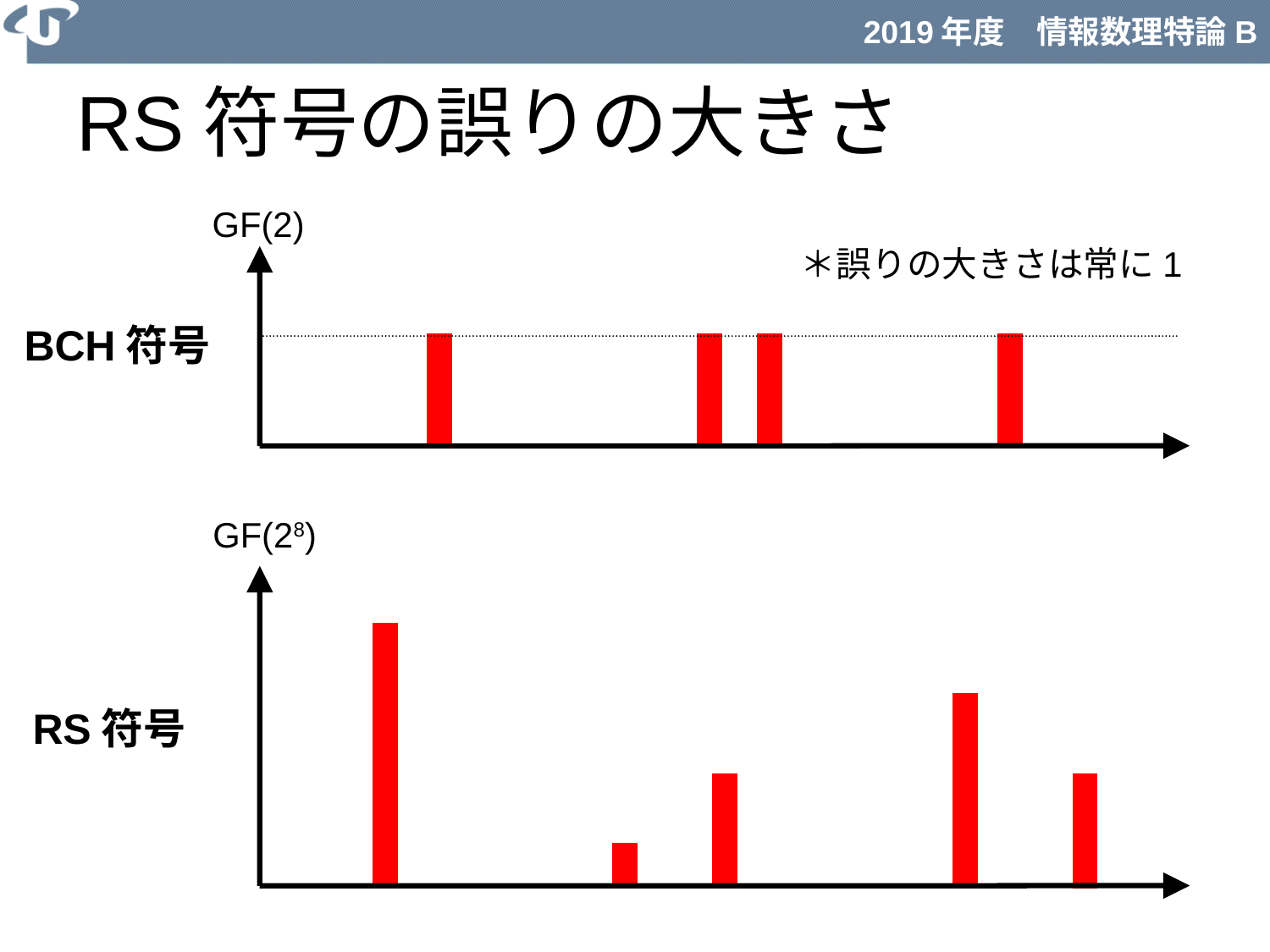

# RS符号の誤りの大きさ
GF(2)
＊誤りの大きさは常に1

BCH符号

GF(28)

RS符号